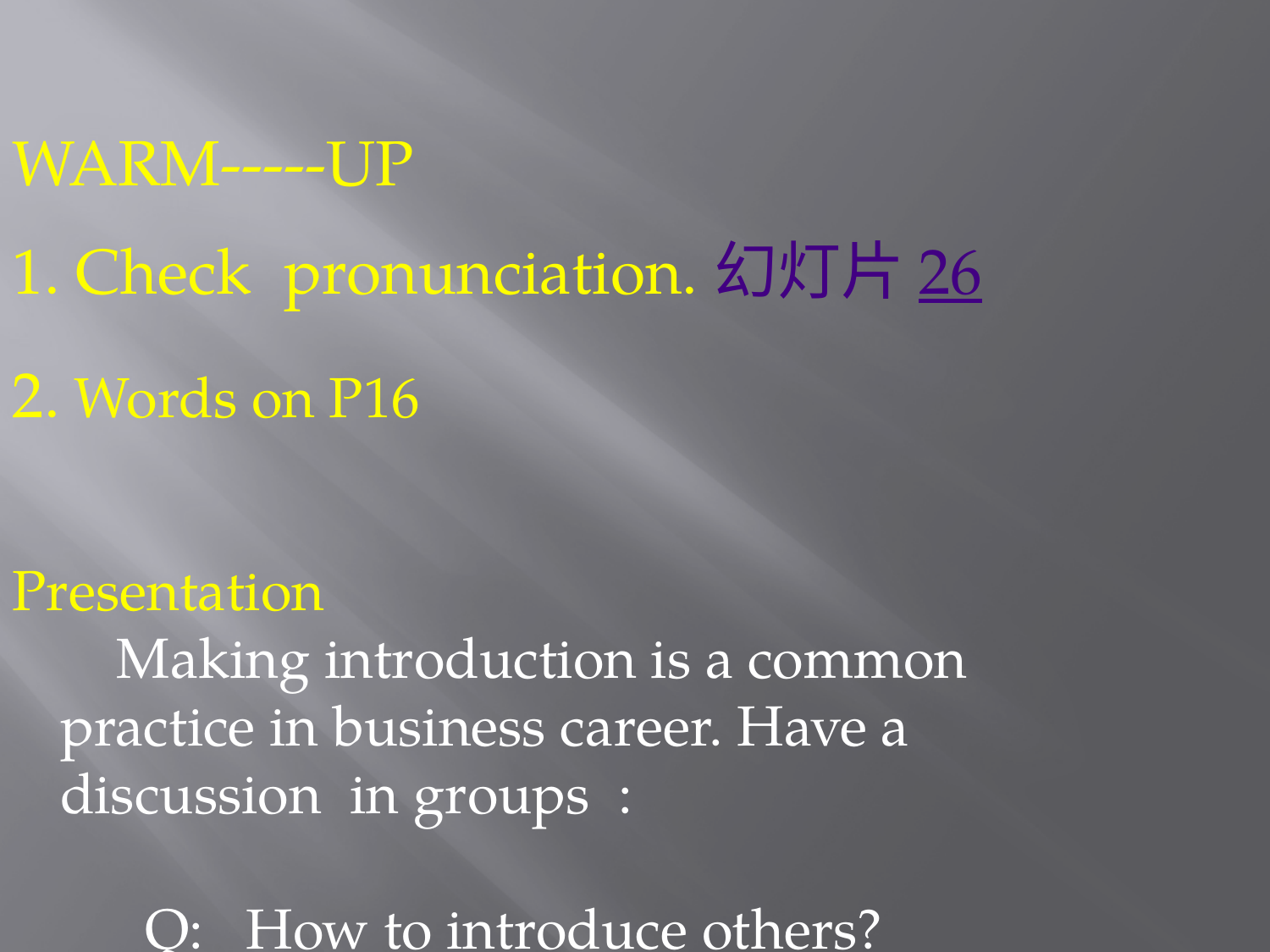

WARM-----UP
1. Check  pronunciation.幻灯片 26
2. Words on P16

Presentation
    Making introduction is a common practice in business career. Have a discussion  in groups  :
      Q:   How to introduce others?